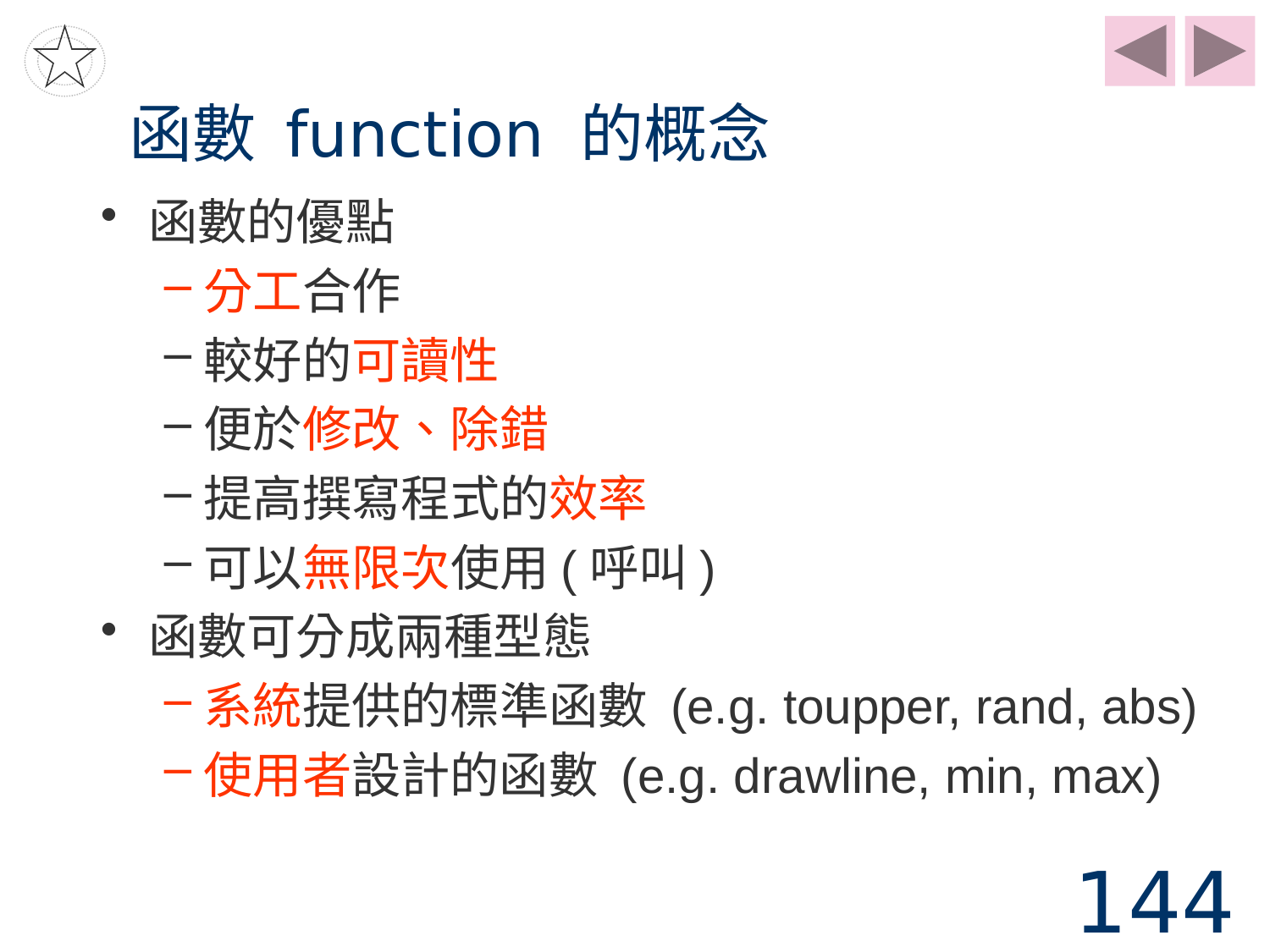

# 函數 function 的概念
函數的優點
分工合作
較好的可讀性
便於修改、除錯
提高撰寫程式的效率
可以無限次使用(呼叫)
函數可分成兩種型態
系統提供的標準函數 (e.g. toupper, rand, abs)
使用者設計的函數 (e.g. drawline, min, max)
144